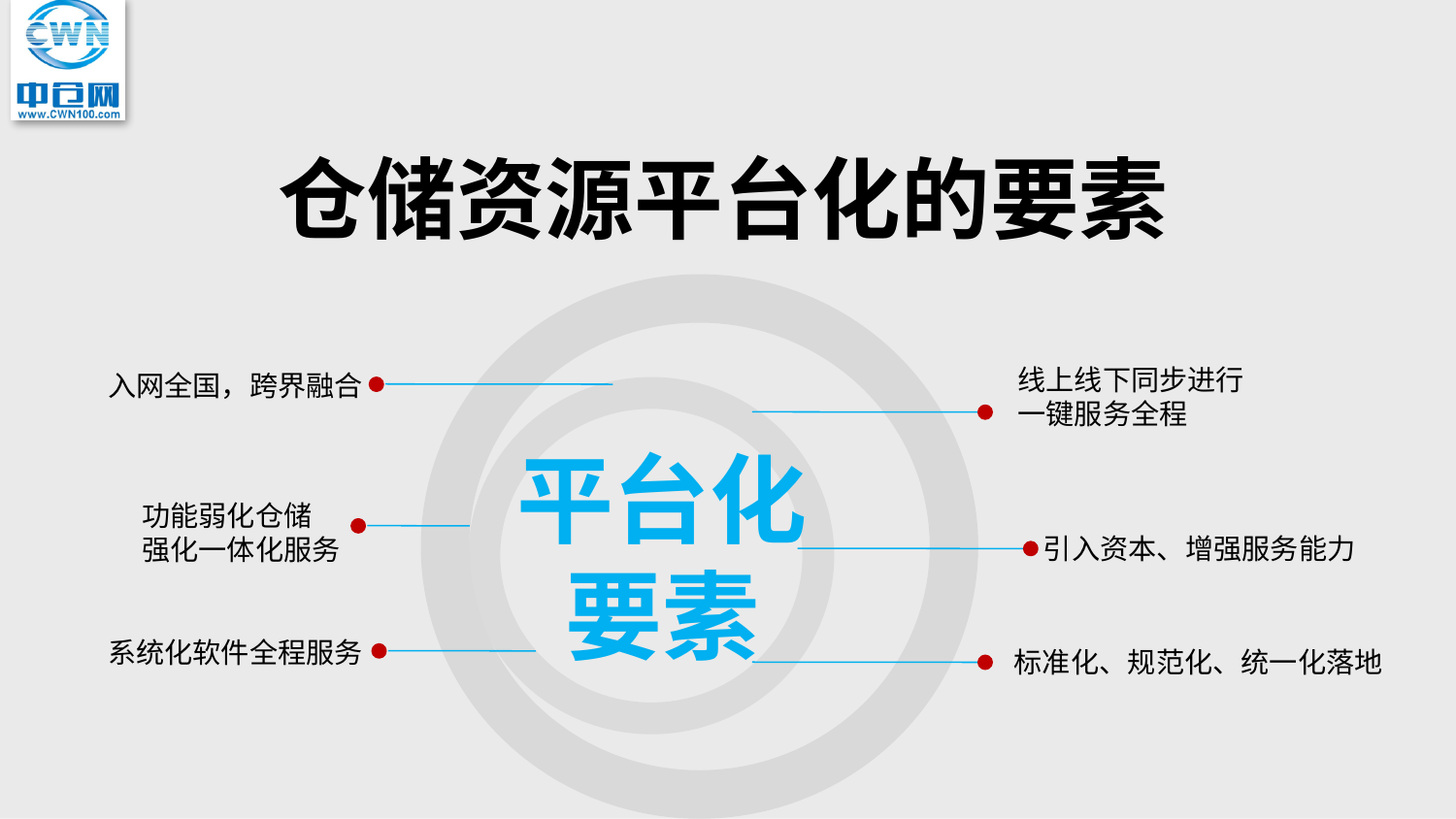

仓储资源平台化的要素

线上线下同步进行
一键服务全程
入网全国，跨界融合

平台化
要素
功能弱化仓储
强化一体化服务

引入资本、增强服务能力

系统化软件全程服务
标准化、规范化、统一化落地